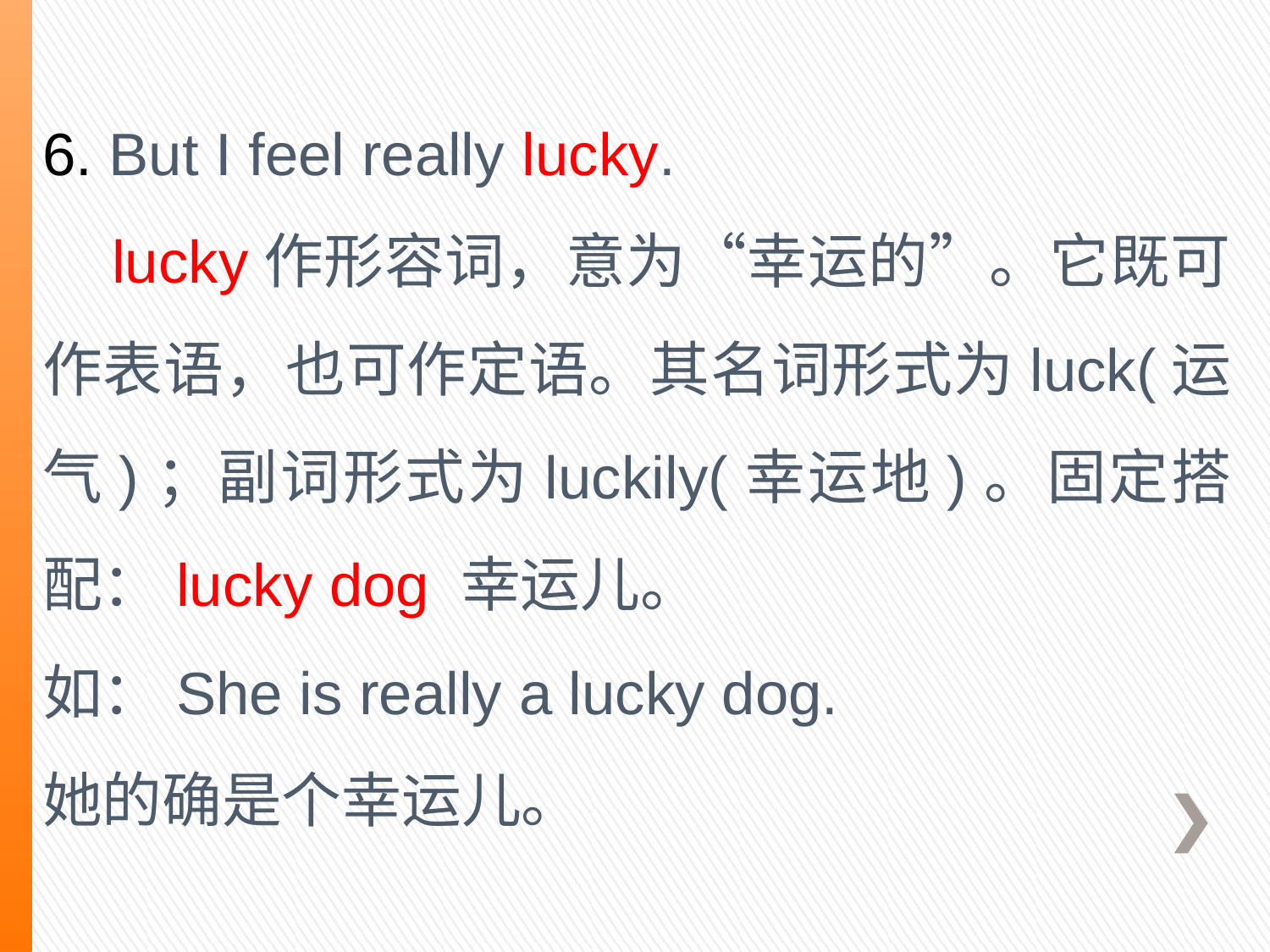

6. But I feel really lucky.
    lucky作形容词，意为“幸运的”。它既可作表语，也可作定语。其名词形式为luck(运气)；副词形式为luckily(幸运地)。固定搭配：lucky dog 幸运儿。
如：She is really a lucky dog.
她的确是个幸运儿。